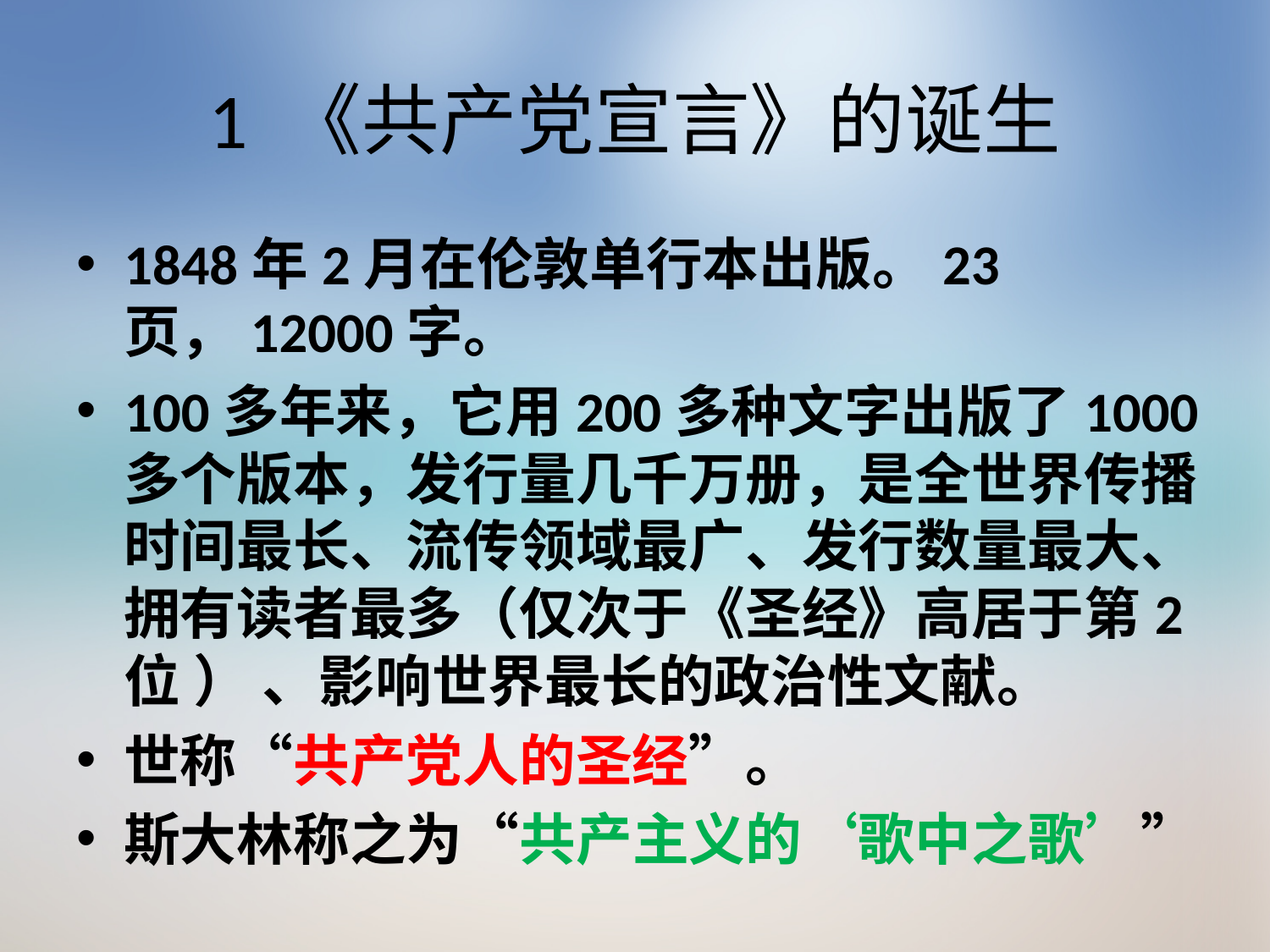

# 1 《共产党宣言》的诞生
1848年2月在伦敦单行本出版。23页，12000字。
100多年来，它用200多种文字出版了1000多个版本，发行量几千万册，是全世界传播时间最长、流传领域最广、发行数量最大、拥有读者最多（仅次于《圣经》高居于第2位 ） 、影响世界最长的政治性文献。
世称“共产党人的圣经”。
斯大林称之为“共产主义的‘歌中之歌’”